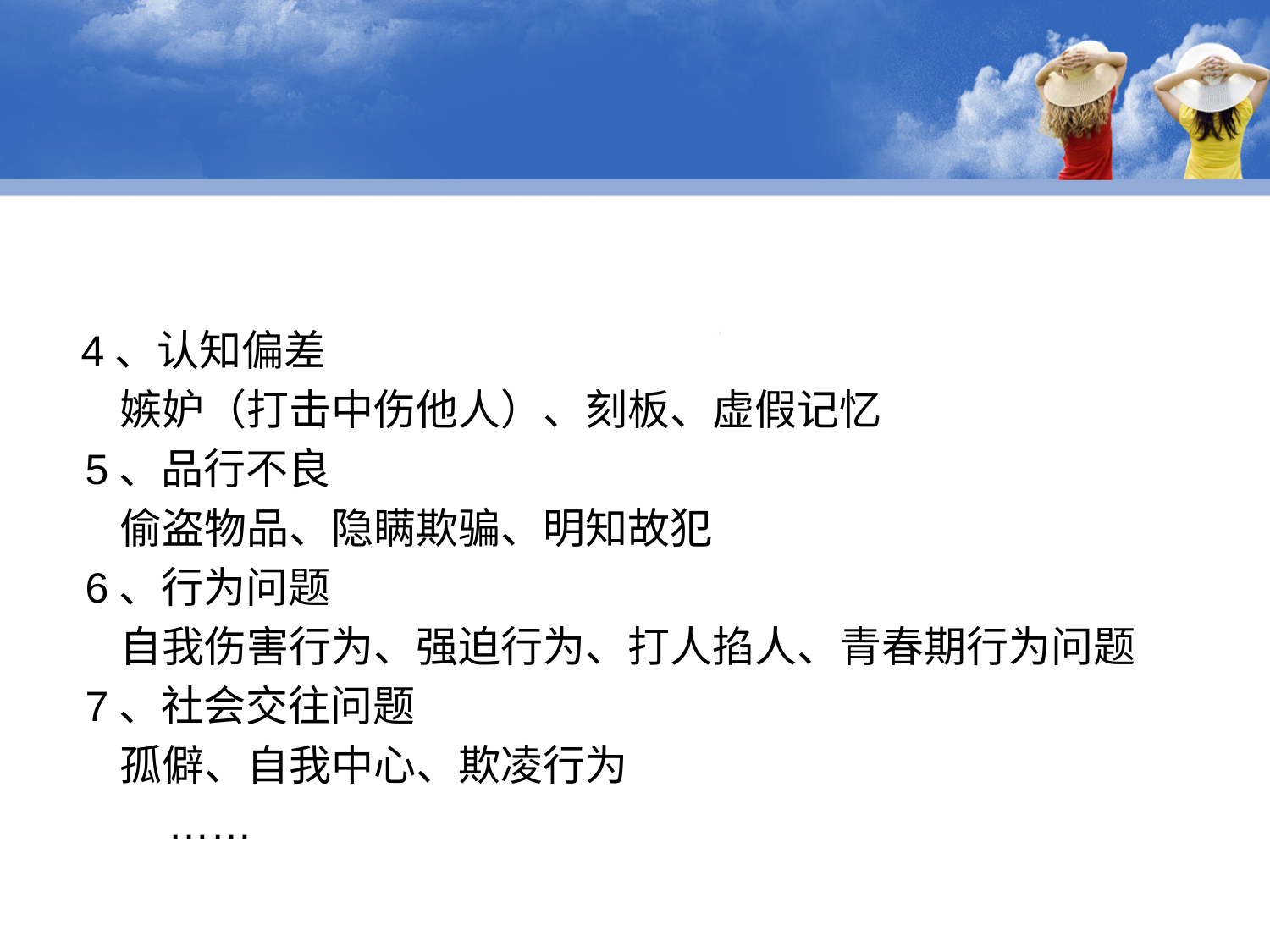

4、认知偏差
     嫉妒（打击中伤他人）、刻板、虚假记忆
  5、品行不良
     偷盗物品、隐瞒欺骗、明知故犯
  6、行为问题
     自我伤害行为、强迫行为、打人掐人、青春期行为问题
  7、社会交往问题
     孤僻、自我中心、欺凌行为
         ……